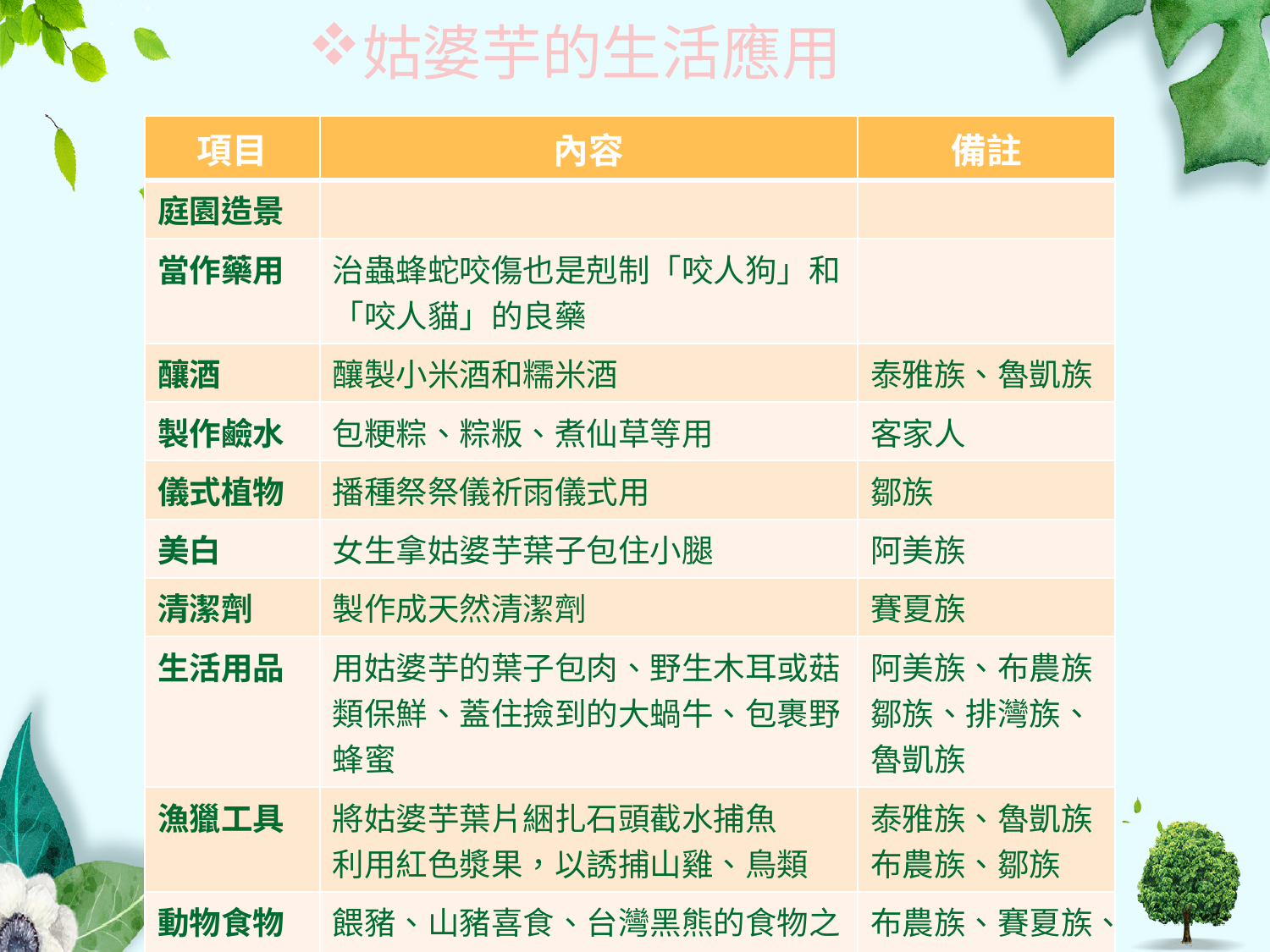

姑婆芋的生活應用
| 項目 | 內容 | 備註 |
| --- | --- | --- |
| 庭園造景 |  |  |
| 當作藥用 | 治蟲蜂蛇咬傷也是剋制「咬人狗」和「咬人貓」的良藥 |  |
| 釀酒 | 釀製小米酒和糯米酒 | 泰雅族、魯凱族 |
| 製作鹼水 | 包粳粽、粽粄、煮仙草等用 | 客家人 |
| 儀式植物 | 播種祭祭儀祈雨儀式用 | 鄒族 |
| 美白 | 女生拿姑婆芋葉子包住小腿 | 阿美族 |
| 清潔劑 | 製作成天然清潔劑 | 賽夏族 |
| 生活用品 | 用姑婆芋的葉子包肉、野生木耳或菇類保鮮、蓋住撿到的大蝸牛、包裹野蜂蜜 | 阿美族、布農族鄒族、排灣族、魯凱族 |
| 漁獵工具 | 將姑婆芋葉片綑扎石頭截水捕魚 利用紅色漿果，以誘捕山雞、鳥類 | 泰雅族、魯凱族布農族、鄒族 |
| 動物食物 | 餵豬、山豬喜食、台灣黑熊的食物之一 | 布農族、賽夏族、排灣族、鄒族 |